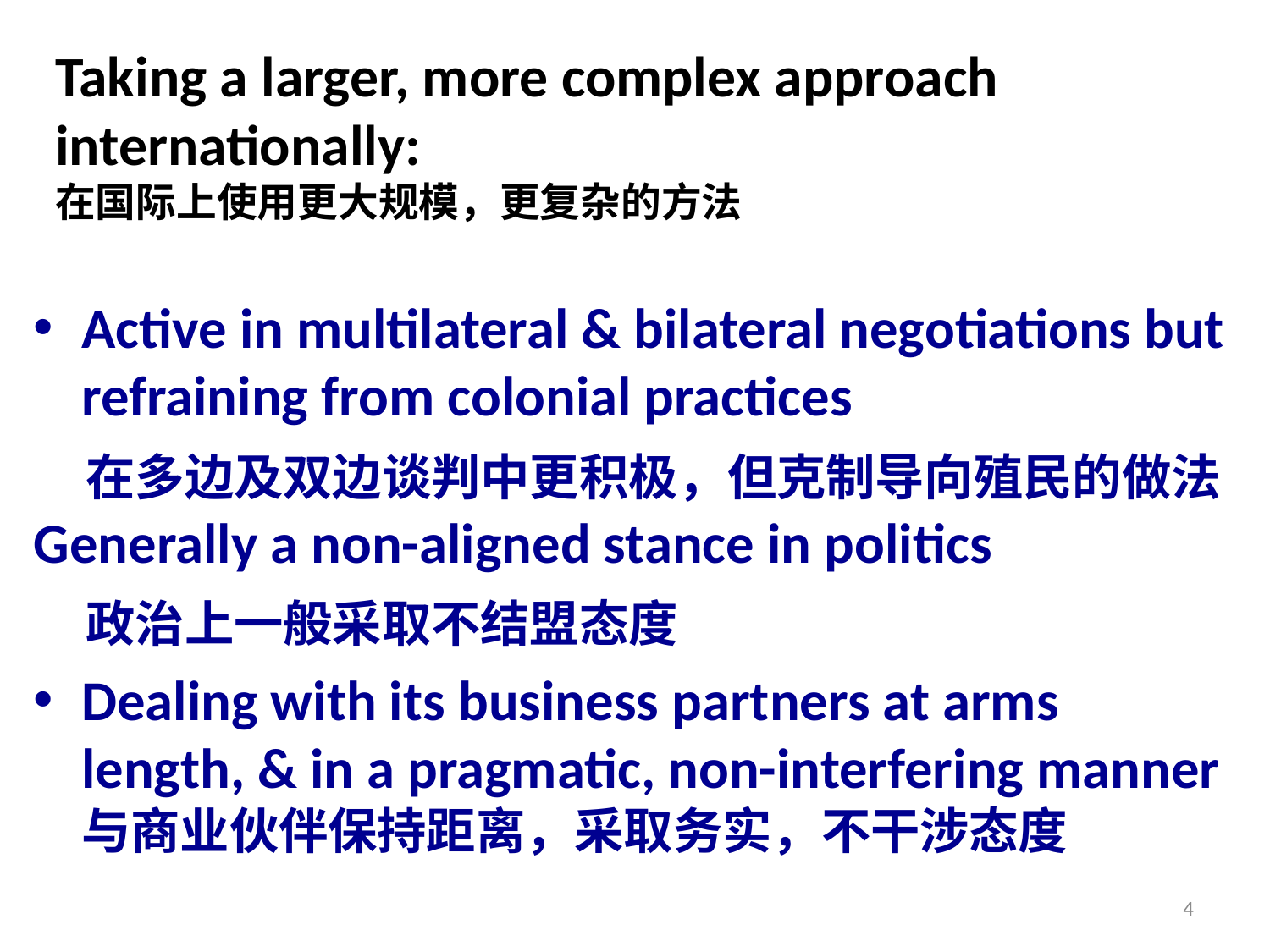

# Taking a larger, more complex approach internationally: 在国际上使用更大规模，更复杂的方法
Active in multilateral & bilateral negotiations but refraining from colonial practices
   在多边及双边谈判中更积极，但克制导向殖民的做法Generally a non-aligned stance in politics
   政治上一般采取不结盟态度
Dealing with its business partners at arms length, & in a pragmatic, non-interfering manner
与商业伙伴保持距离，采取务实，不干涉态度

4